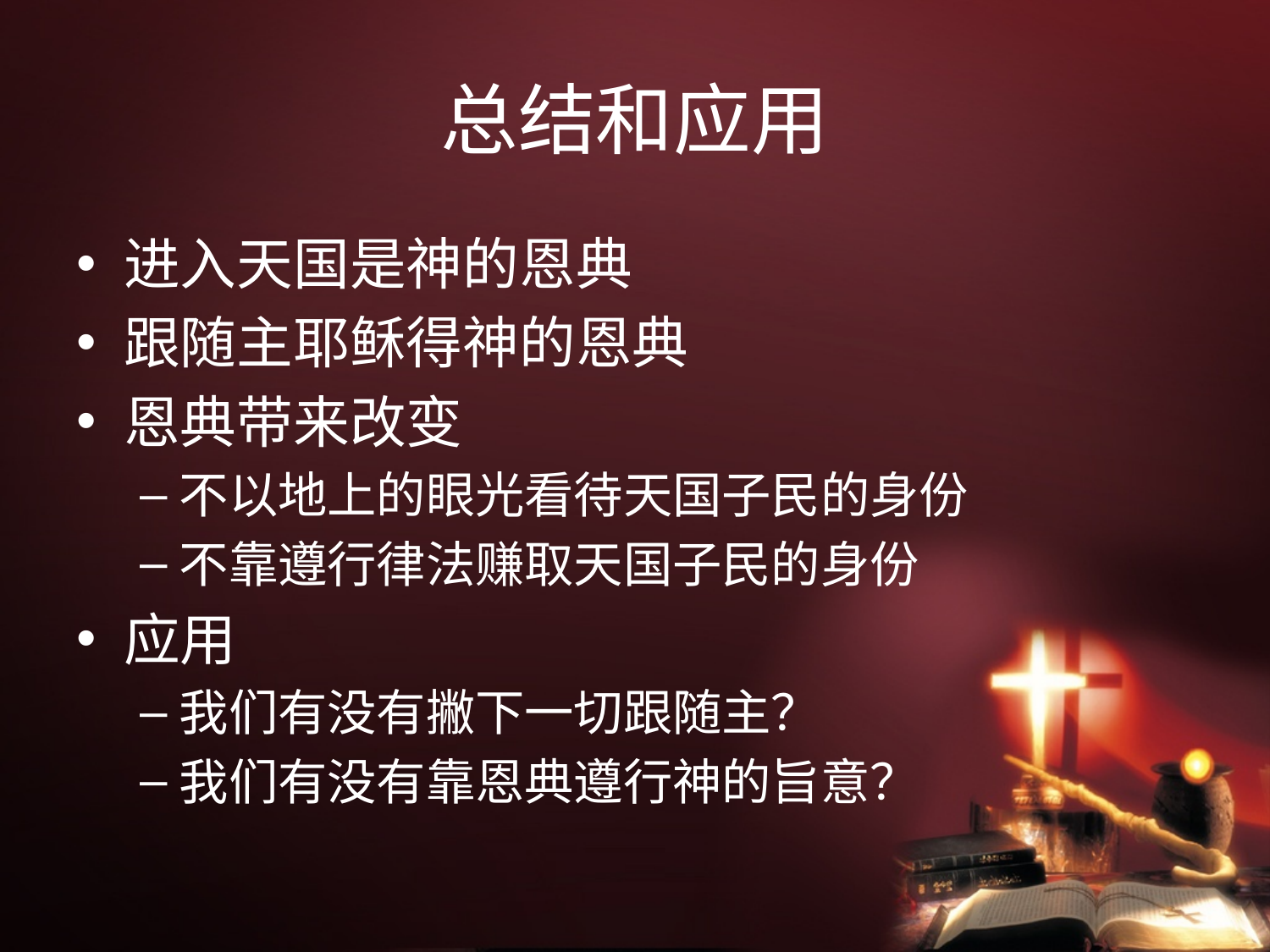

# 总结和应用
进入天国是神的恩典
跟随主耶稣得神的恩典
恩典带来改变
不以地上的眼光看待天国子民的身份
不靠遵行律法赚取天国子民的身份
应用
我们有没有撇下一切跟随主？
我们有没有靠恩典遵行神的旨意？